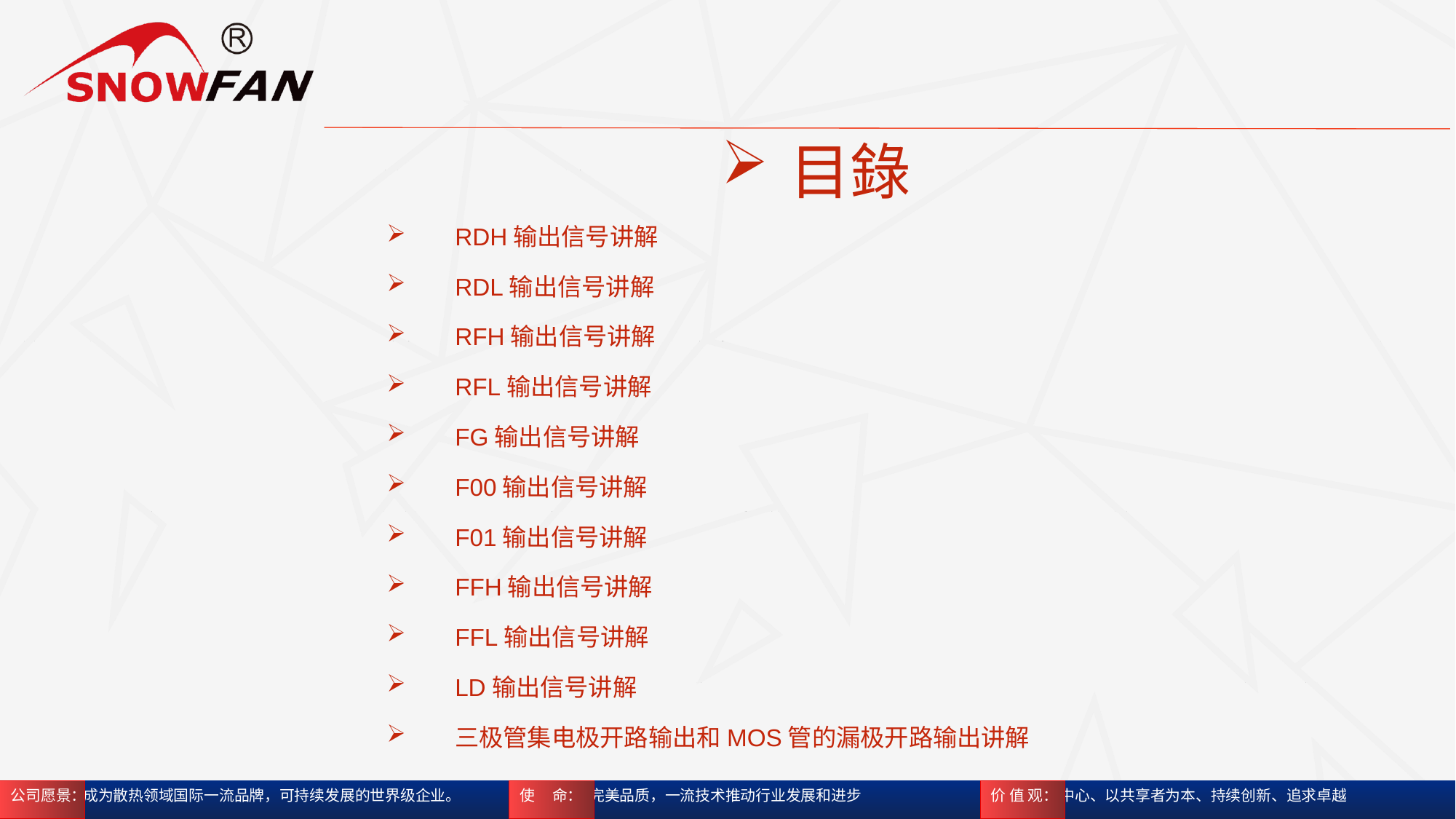

目錄
RDH输出信号讲解
RDL输出信号讲解
RFH输出信号讲解
RFL输出信号讲解
FG输出信号讲解
F00输出信号讲解
F01输出信号讲解
FFH输出信号讲解
FFL输出信号讲解
LD输出信号讲解
三极管集电极开路输出和MOS管的漏极开路输出讲解